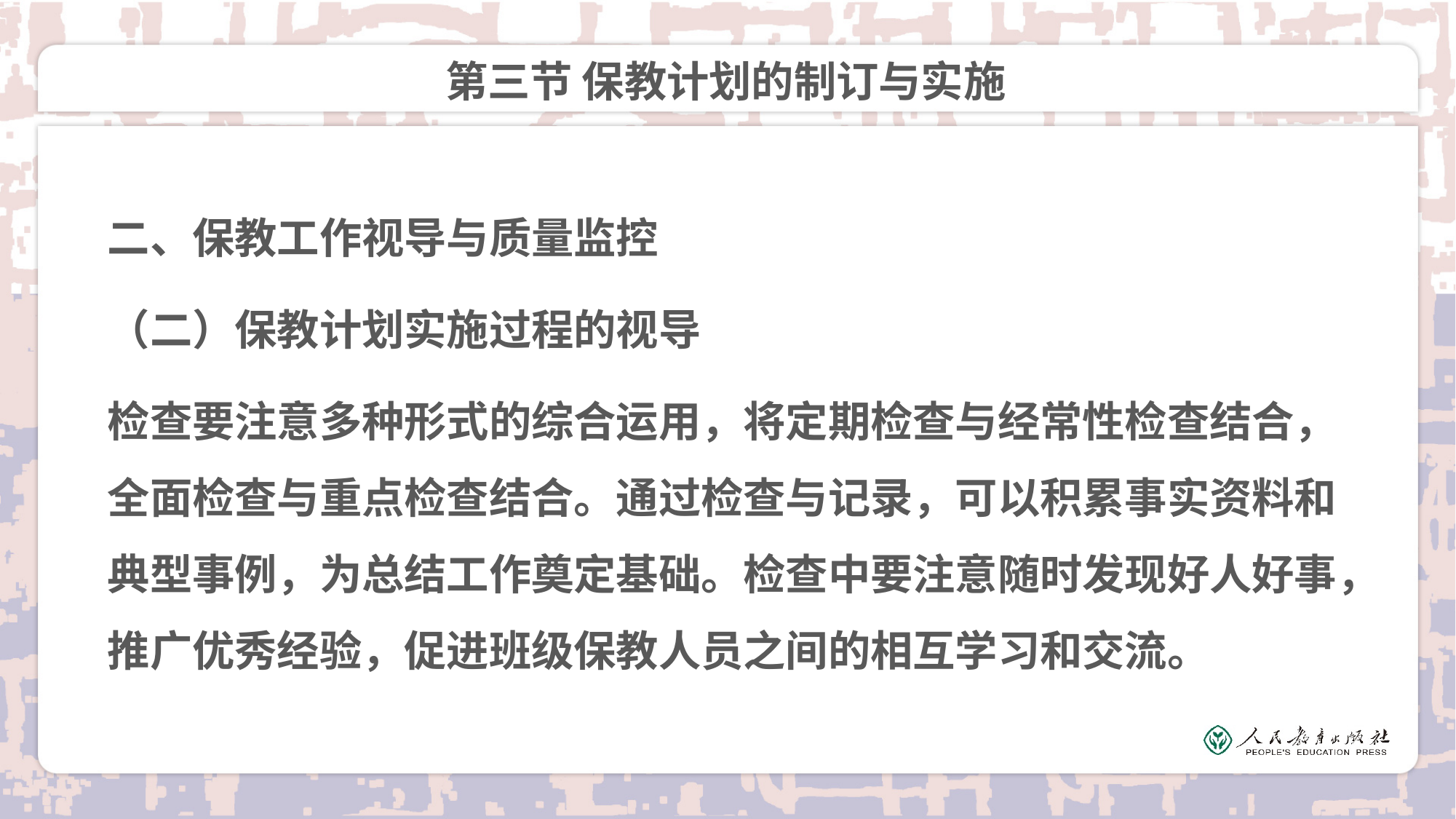

# 第三节 保教计划的制订与实施
二、保教工作视导与质量监控
（二）保教计划实施过程的视导
检查要注意多种形式的综合运用，将定期检查与经常性检查结合，全面检查与重点检查结合。通过检查与记录，可以积累事实资料和典型事例，为总结工作奠定基础。检查中要注意随时发现好人好事，推广优秀经验，促进班级保教人员之间的相互学习和交流。